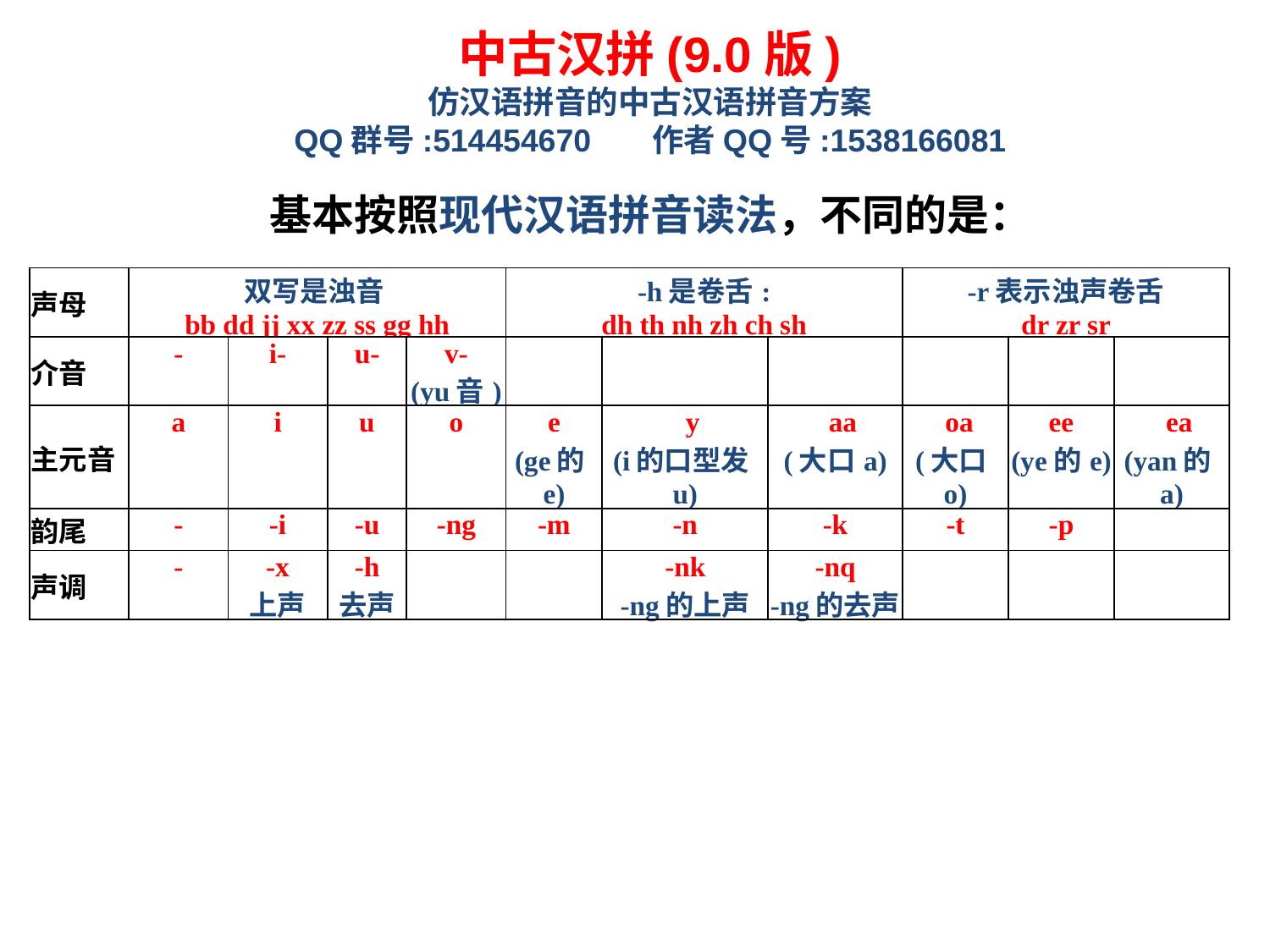

中古汉拼(9.0版)
仿汉语拼音的中古汉语拼音方案
QQ群号:514454670      作者QQ号:1538166081
# 基本按照现代汉语拼音读法，不同的是：
| 声母 | 双写是浊音 bb dd jj xx zz ss gg hh |  |  |  | -h是卷舌: dh th nh zh ch sh |  |  | -r表示浊声卷舌 dr zr sr |  |  |
| --- | --- | --- | --- | --- | --- | --- | --- | --- | --- | --- |
| 介音 | - | i- | u- | v- (yu音) |  |  |  |  |  |  |
| 主元音 | a | i | u | o | e (ge的e) | y (i的口型发u) | aa (大口a) | oa (大口o) | ee (ye的e) | ea (yan的a) |
| 韵尾 | - | -i | -u | -ng | -m | -n | -k | -t | -p |  |
| 声调 | - | -x 上声 | -h 去声 |  |  | -nk -ng的上声 | -nq -ng的去声 |  |  |  |